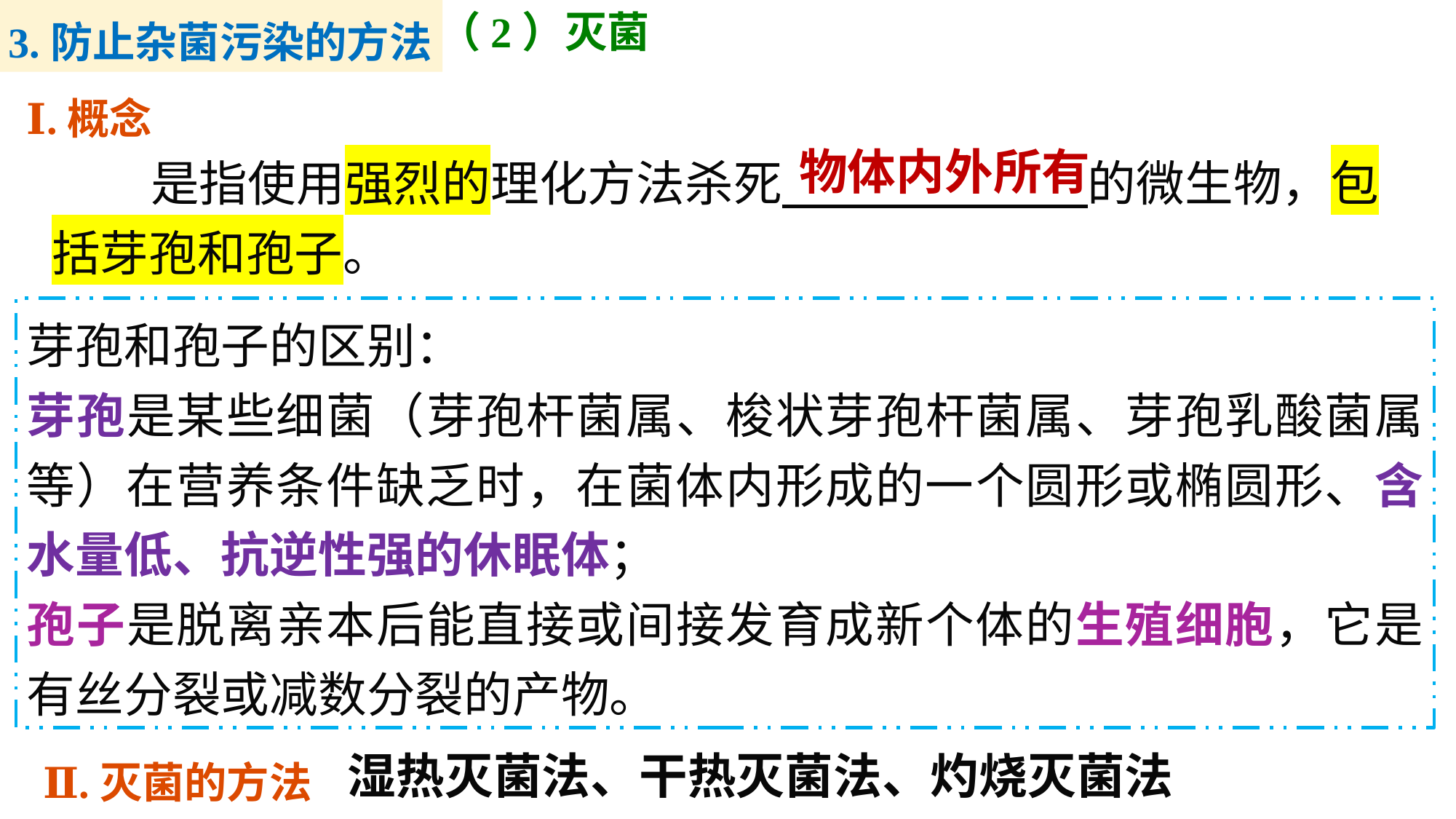

3.防止杂菌污染的方法
（2）灭菌
Ⅰ.概念
        是指使用强烈的理化方法杀死                            的微生物，包括芽孢和孢子。
物体内外所有
芽孢和孢子的区别：
芽孢是某些细菌（芽孢杆菌属、梭状芽孢杆菌属、芽孢乳酸菌属等）在营养条件缺乏时，在菌体内形成的一个圆形或椭圆形、含水量低、抗逆性强的休眠体；
孢子是脱离亲本后能直接或间接发育成新个体的生殖细胞，它是有丝分裂或减数分裂的产物。
Ⅱ.灭菌的方法
湿热灭菌法、干热灭菌法、灼烧灭菌法